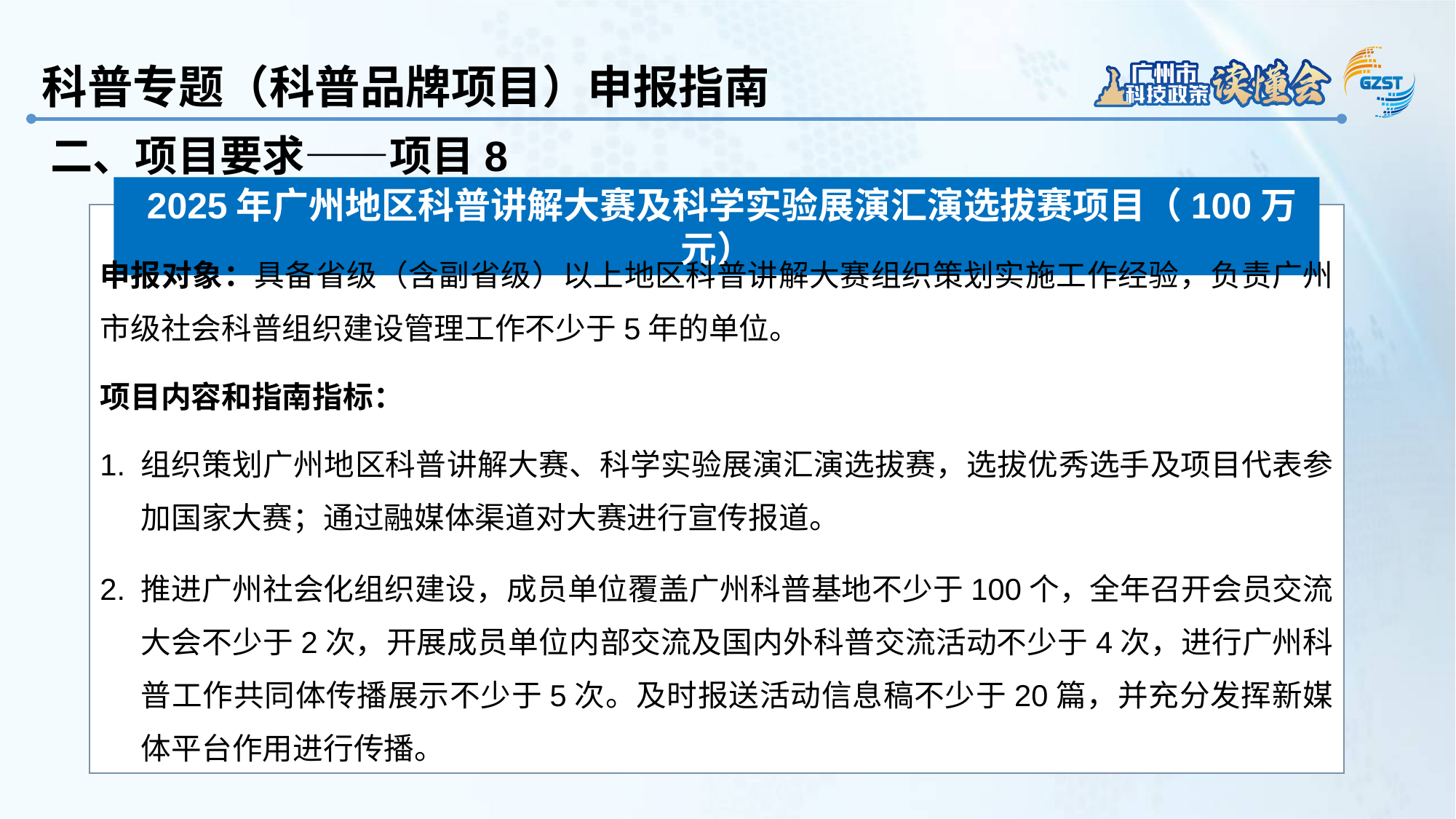

科普专题（科普品牌项目）申报指南
二、项目要求——项目8
 2025年广州地区科普讲解大赛及科学实验展演汇演选拔赛项目（100万元）

申报对象：具备省级（含副省级）以上地区科普讲解大赛组织策划实施工作经验，负责广州市级社会科普组织建设管理工作不少于5年的单位。
项目内容和指南指标：
组织策划广州地区科普讲解大赛、科学实验展演汇演选拔赛，选拔优秀选手及项目代表参加国家大赛；通过融媒体渠道对大赛进行宣传报道。
推进广州社会化组织建设，成员单位覆盖广州科普基地不少于100个，全年召开会员交流大会不少于2次，开展成员单位内部交流及国内外科普交流活动不少于4次，进行广州科普工作共同体传播展示不少于5次。及时报送活动信息稿不少于20篇，并充分发挥新媒体平台作用进行传播。